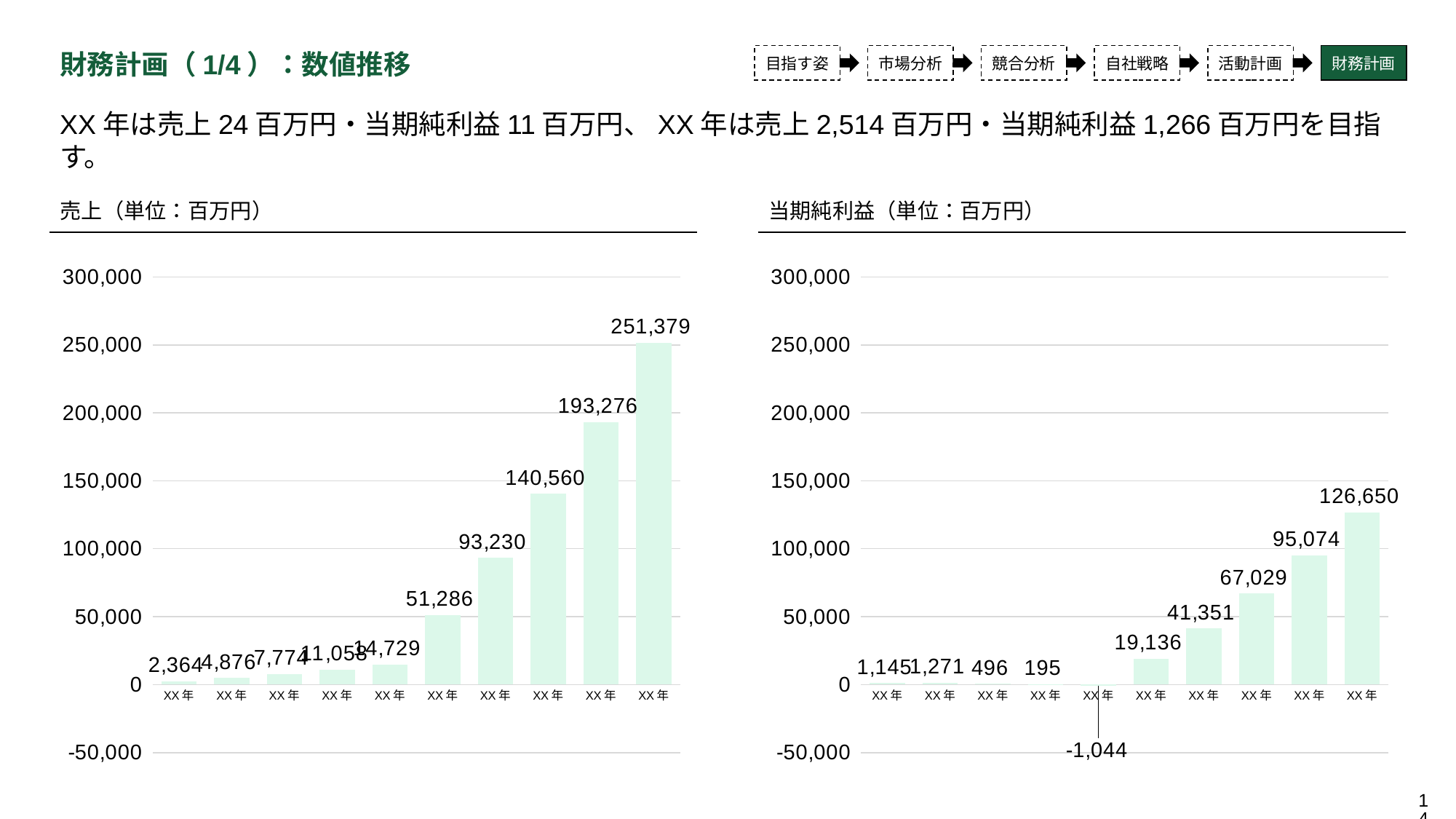

財務計画（1/4）：数値推移
目指す姿

市場分析

競合分析

自社戦略

活動計画

財務計画
XX年は売上24百万円・当期純利益11百万円、XX年は売上2,514百万円・当期純利益1,266百万円を目指す。
売上（単位：百万円）
当期純利益（単位：百万円）

### Chart

| Category | 売上 |
|---|---|
| XX年 | 2364.0 |
| XX年 | 4875.6 |
| XX年 | 7773.6 |
| XX年 | 11058.0 |
| XX年 | 14728.8 |
| XX年 | 51286.0 |
| XX年 | 93229.6 |
| XX年 | 140559.6 |
| XX年 | 193276.0 |
| XX年 | 251378.8 |

### Chart

| Category | 当期純利益 |
|---|---|
| XX年 | 1145.17184 |
| XX年 | 1271.1911360000004 |
| XX年 | 496.07320000000016 |
| XX年 | 194.97099999999986 |
| XX年 | -1044.0800000000008 |
| XX年 | 19135.81616 |
| XX年 | 41351.38937600001 |
| XX年 | 67029.462176 |
| XX年 | 95073.54655999999 |
| XX年 | 126649.97052799998 |
14